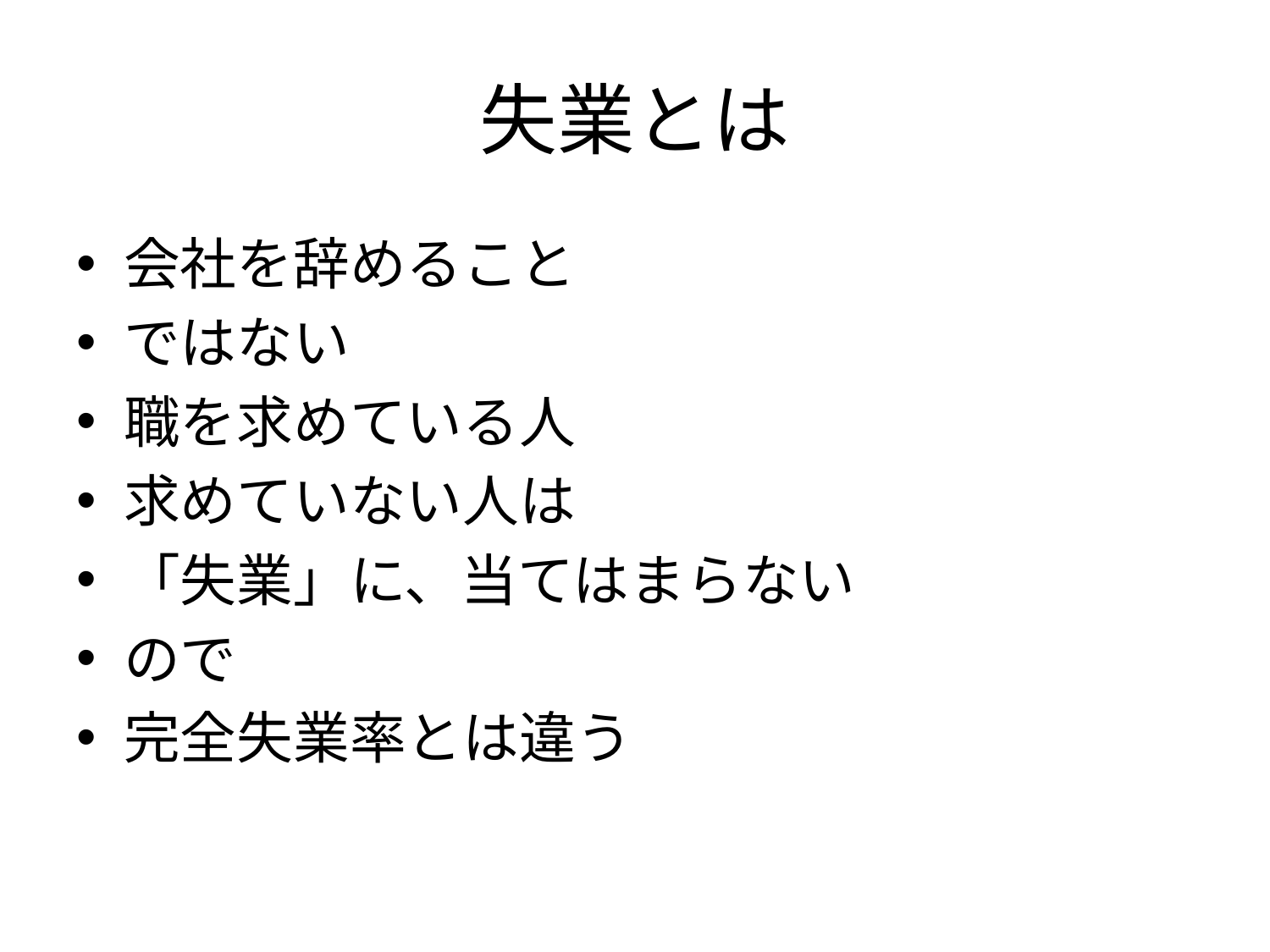

# 失業とは
会社を辞めること
ではない
職を求めている人
求めていない人は
「失業」に、当てはまらない
ので
完全失業率とは違う